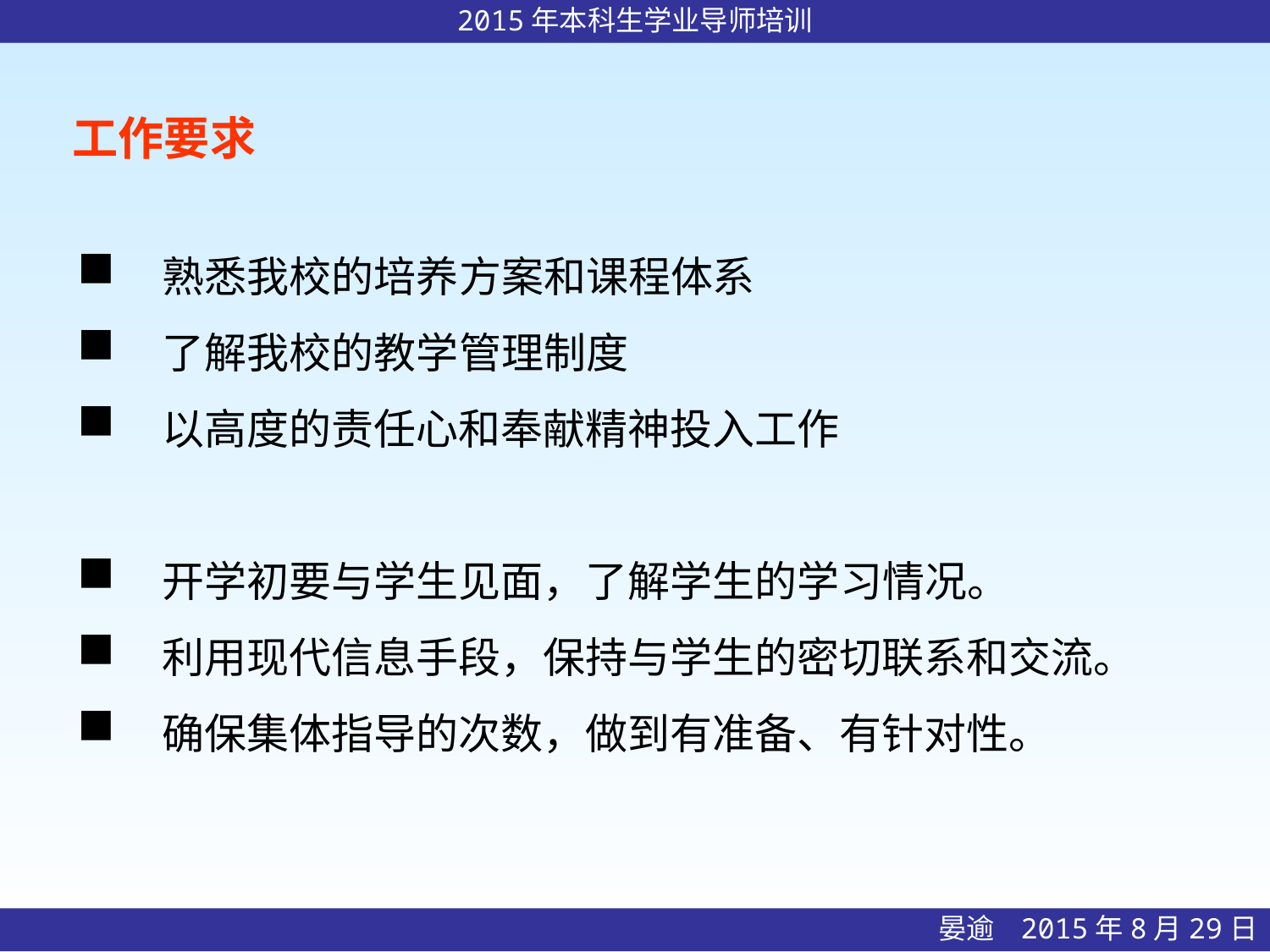

# 工作要求
熟悉我校的培养方案和课程体系
了解我校的教学管理制度
以高度的责任心和奉献精神投入工作

开学初要与学生见面，了解学生的学习情况。
利用现代信息手段，保持与学生的密切联系和交流。
确保集体指导的次数，做到有准备、有针对性。